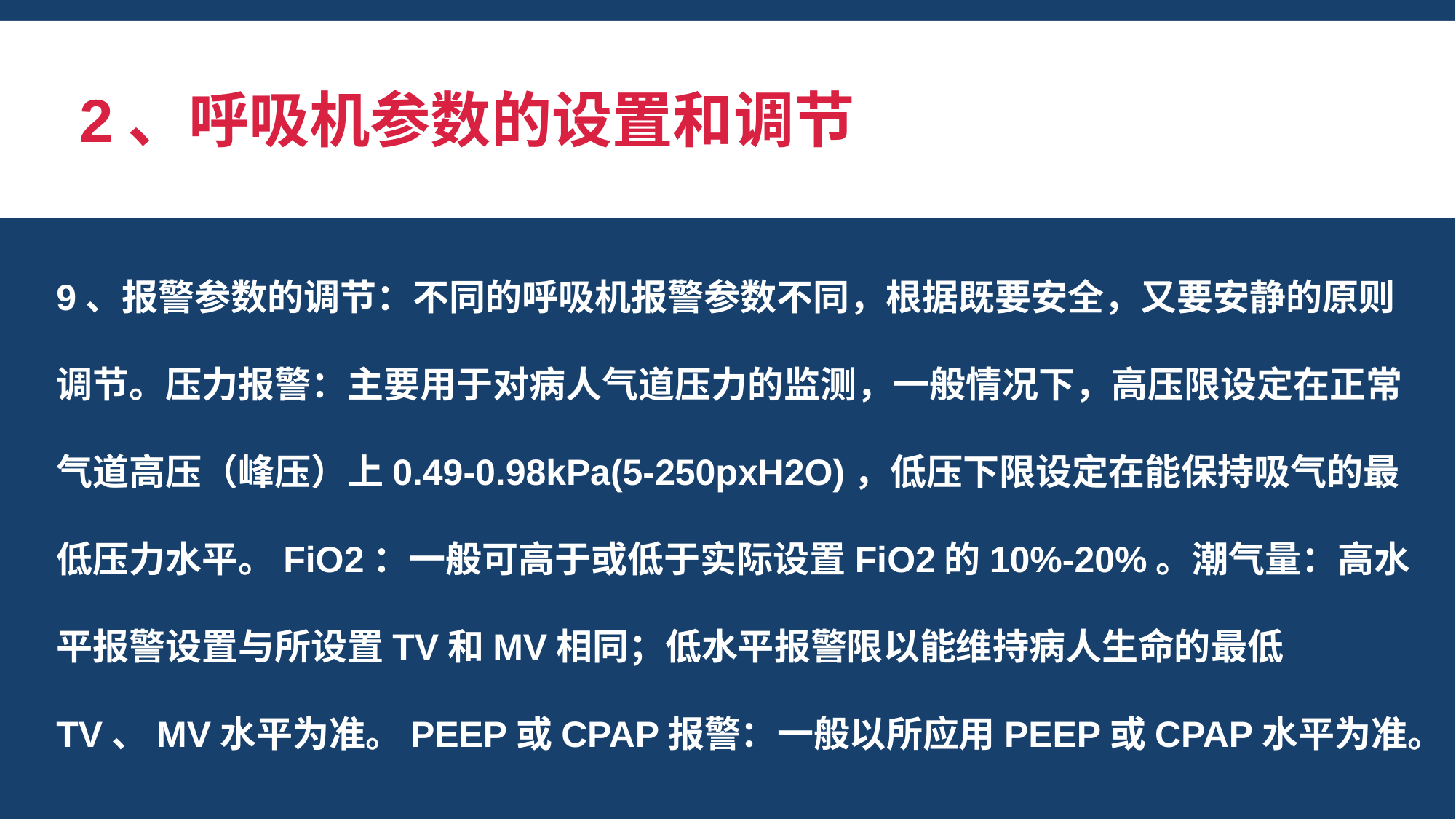

# 2、呼吸机参数的设置和调节
9、报警参数的调节：不同的呼吸机报警参数不同，根据既要安全，又要安静的原则调节。压力报警：主要用于对病人气道压力的监测，一般情况下，高压限设定在正常气道高压（峰压）上0.49-0.98kPa(5-250pxH2O)，低压下限设定在能保持吸气的最低压力水平。FiO2：一般可高于或低于实际设置FiO2的10%-20%。潮气量：高水平报警设置与所设置TV和MV相同；低水平报警限以能维持病人生命的最低TV、MV水平为准。PEEP或CPAP报警：一般以所应用PEEP或CPAP水平为准。